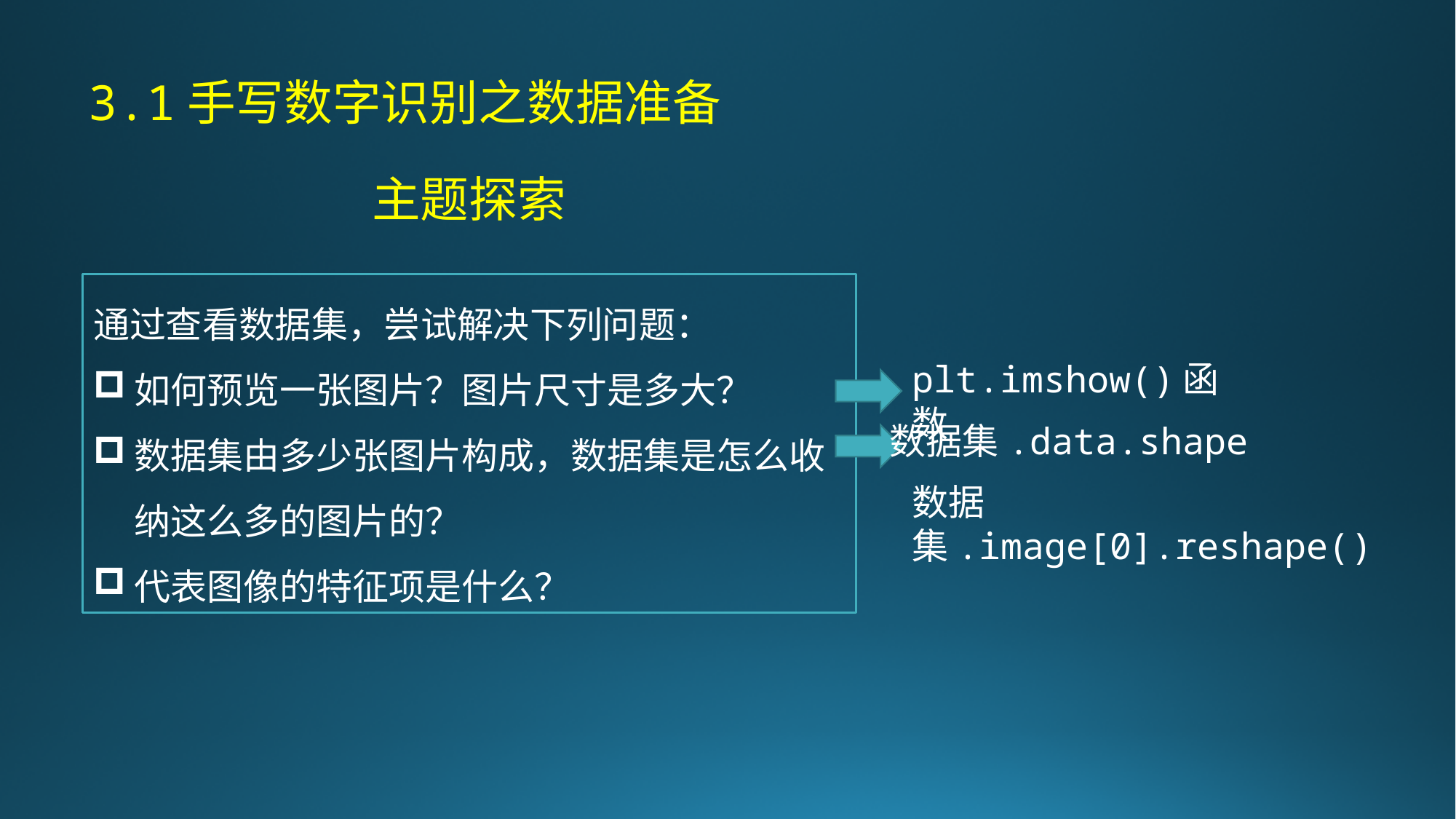

3.1手写数字识别之数据准备
主题探索
通过查看数据集，尝试解决下列问题：
如何预览一张图片？图片尺寸是多大？
数据集由多少张图片构成，数据集是怎么收纳这么多的图片的？
代表图像的特征项是什么？
plt.imshow()函数

数据集.data.shape

数据集.image[0].reshape()